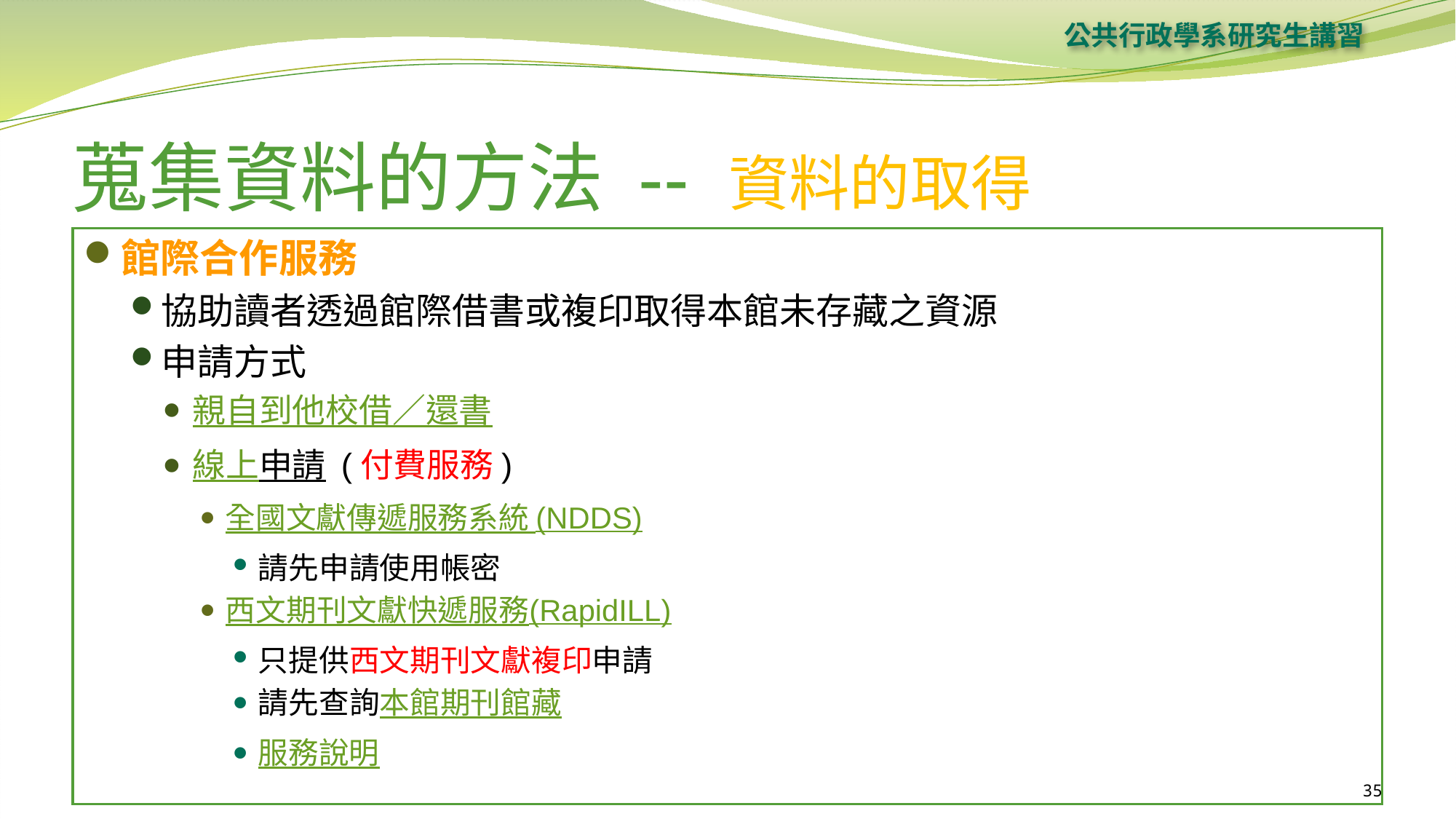

公共行政學系研究生講習
# 蒐集資料的方法 -- 資料的取得
館際合作服務
協助讀者透過館際借書或複印取得本館未存藏之資源
申請方式
親自到他校借／還書
線上申請 (付費服務)
全國文獻傳遞服務系統 (NDDS)
請先申請使用帳密
西文期刊文獻快遞服務(RapidILL)
只提供西文期刊文獻複印申請
請先查詢本館期刊館藏
服務說明

35